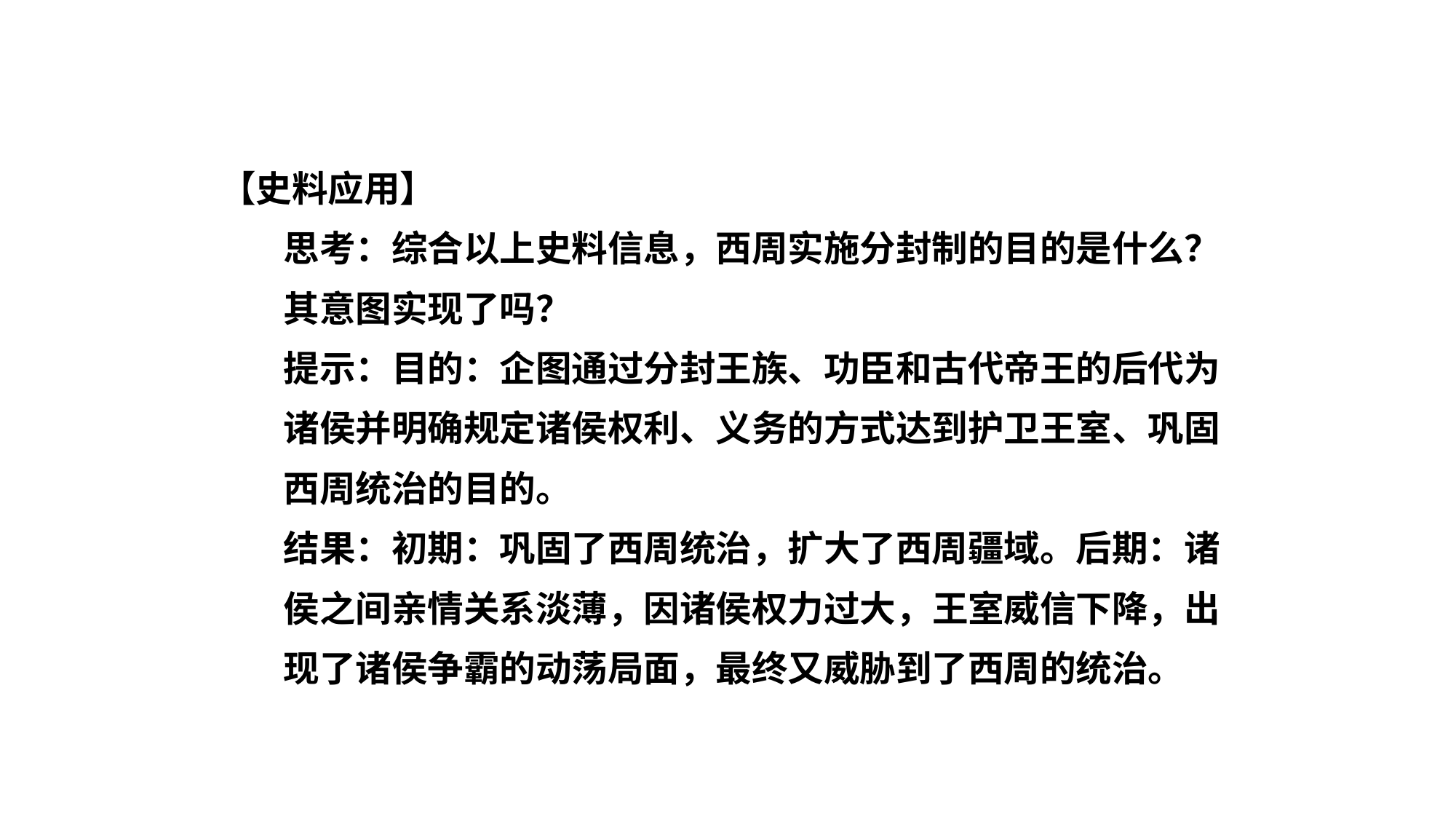

【史料应用】
	思考：综合以上史料信息，西周实施分封制的目的是什么？其意图实现了吗？
	提示：目的：企图通过分封王族、功臣和古代帝王的后代为诸侯并明确规定诸侯权利、义务的方式达到护卫王室、巩固西周统治的目的。
	结果：初期：巩固了西周统治，扩大了西周疆域。后期：诸侯之间亲情关系淡薄，因诸侯权力过大，王室威信下降，出现了诸侯争霸的动荡局面，最终又威胁到了西周的统治。